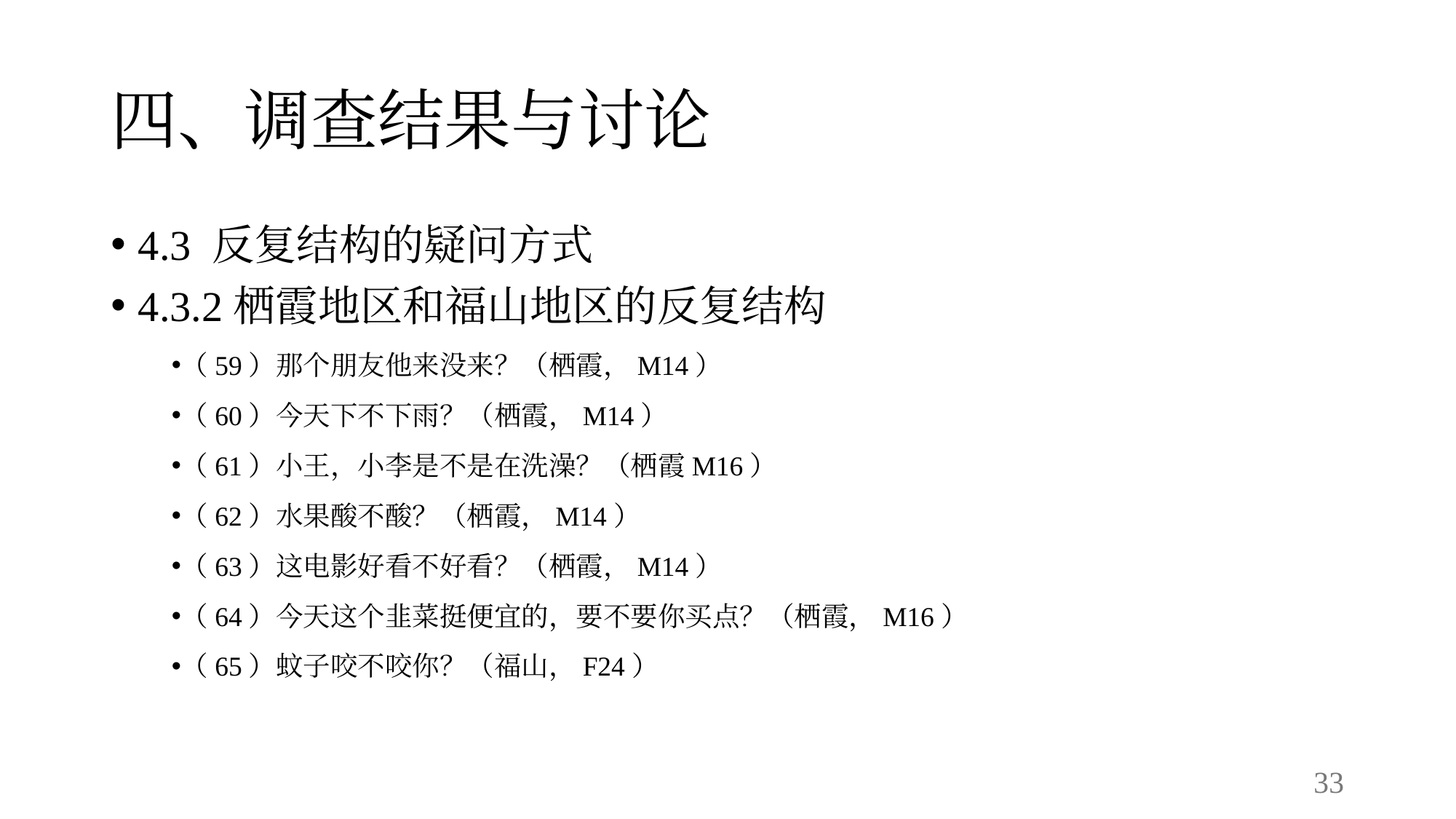

# 四、调查结果与讨论
4.3 反复结构的疑问方式
4.3.2栖霞地区和福山地区的反复结构
（59）那个朋友他来没来？（栖霞，M14）
（60）今天下不下雨？（栖霞，M14）
（61）小王，小李是不是在洗澡？（栖霞M16）
（62）水果酸不酸？（栖霞，M14）
（63）这电影好看不好看？（栖霞，M14）
（64）今天这个韭菜挺便宜的，要不要你买点？（栖霞，M16）
（65）蚊子咬不咬你？（福山，F24）
33